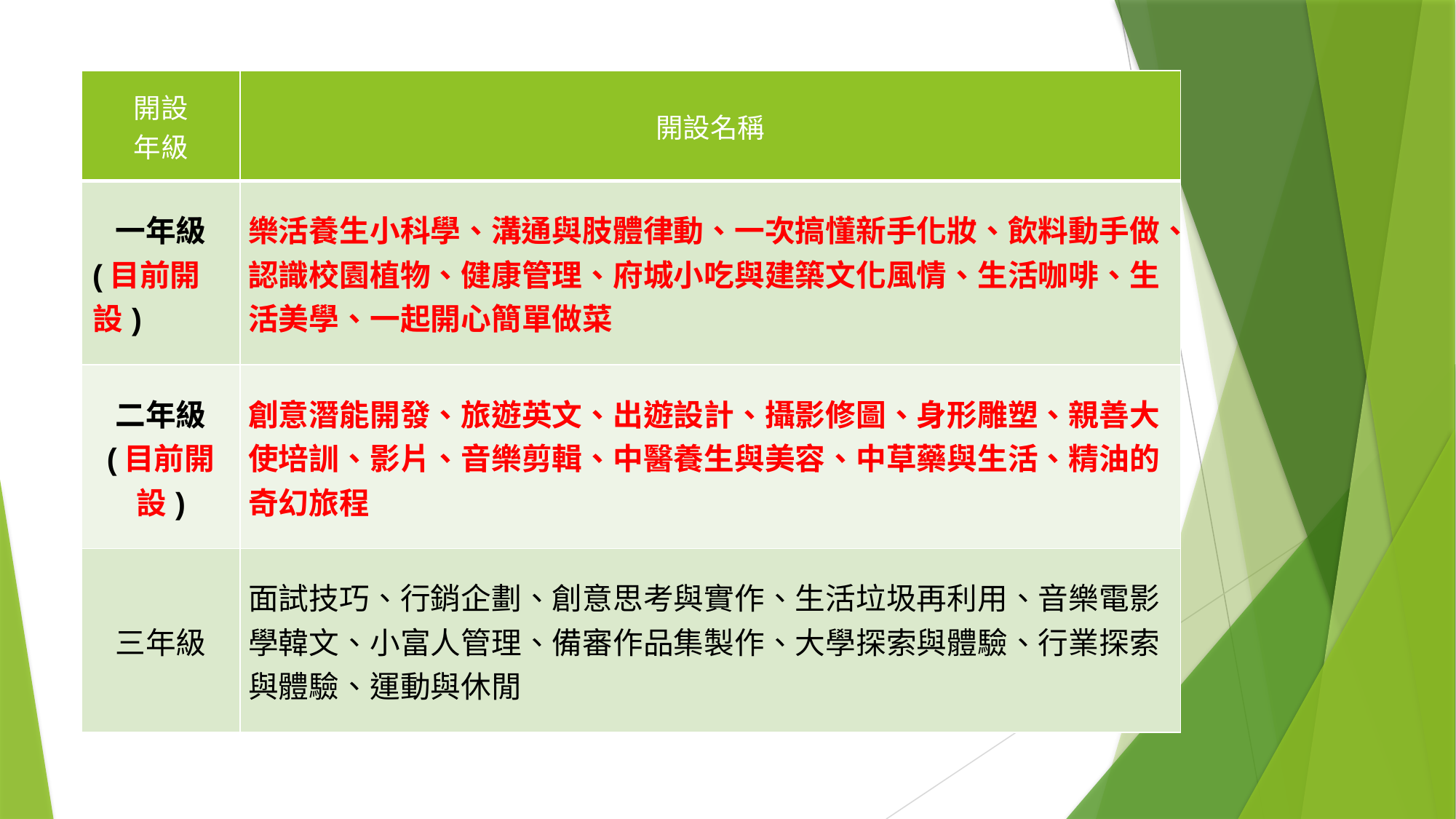

| 開設 年級 | 開設名稱 |
| --- | --- |
| 一年級 (目前開設) | 樂活養生小科學、溝通與肢體律動、一次搞懂新手化妝、飲料動手做、認識校園植物、健康管理、府城小吃與建築文化風情、生活咖啡、生活美學、一起開心簡單做菜 |
| 二年級 (目前開設) | 創意潛能開發、旅遊英文、出遊設計、攝影修圖、身形雕塑、親善大使培訓、影片、音樂剪輯、中醫養生與美容、中草藥與生活、精油的奇幻旅程 |
| 三年級 | 面試技巧、行銷企劃、創意思考與實作、生活垃圾再利用、音樂電影學韓文、小富人管理、備審作品集製作、大學探索與體驗、行業探索與體驗、運動與休閒 |